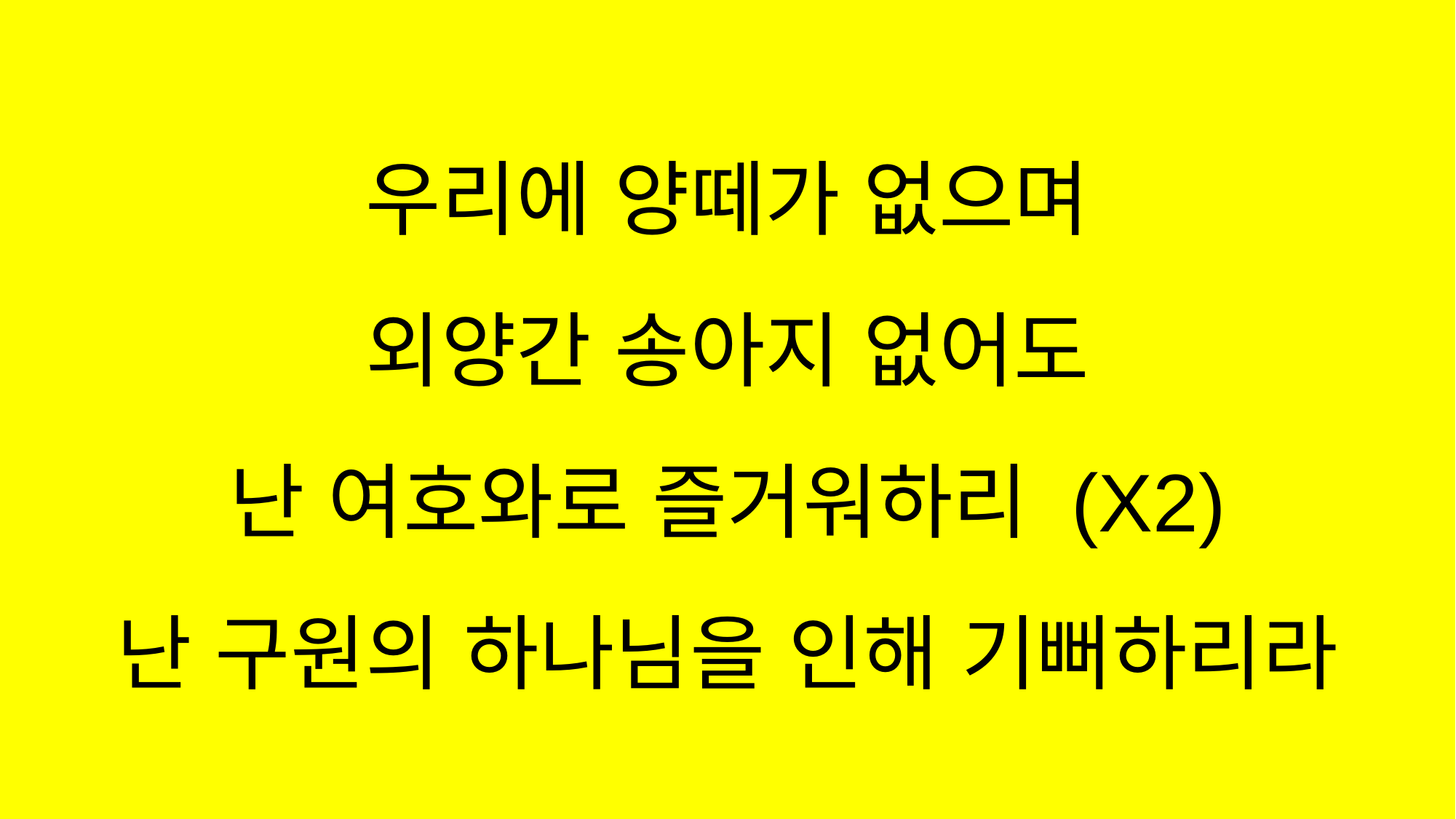

#
우리에 양떼가 없으며

외양간 송아지 없어도

난 여호와로 즐거워하리 (X2)

난 구원의 하나님을 인해 기뻐하리라